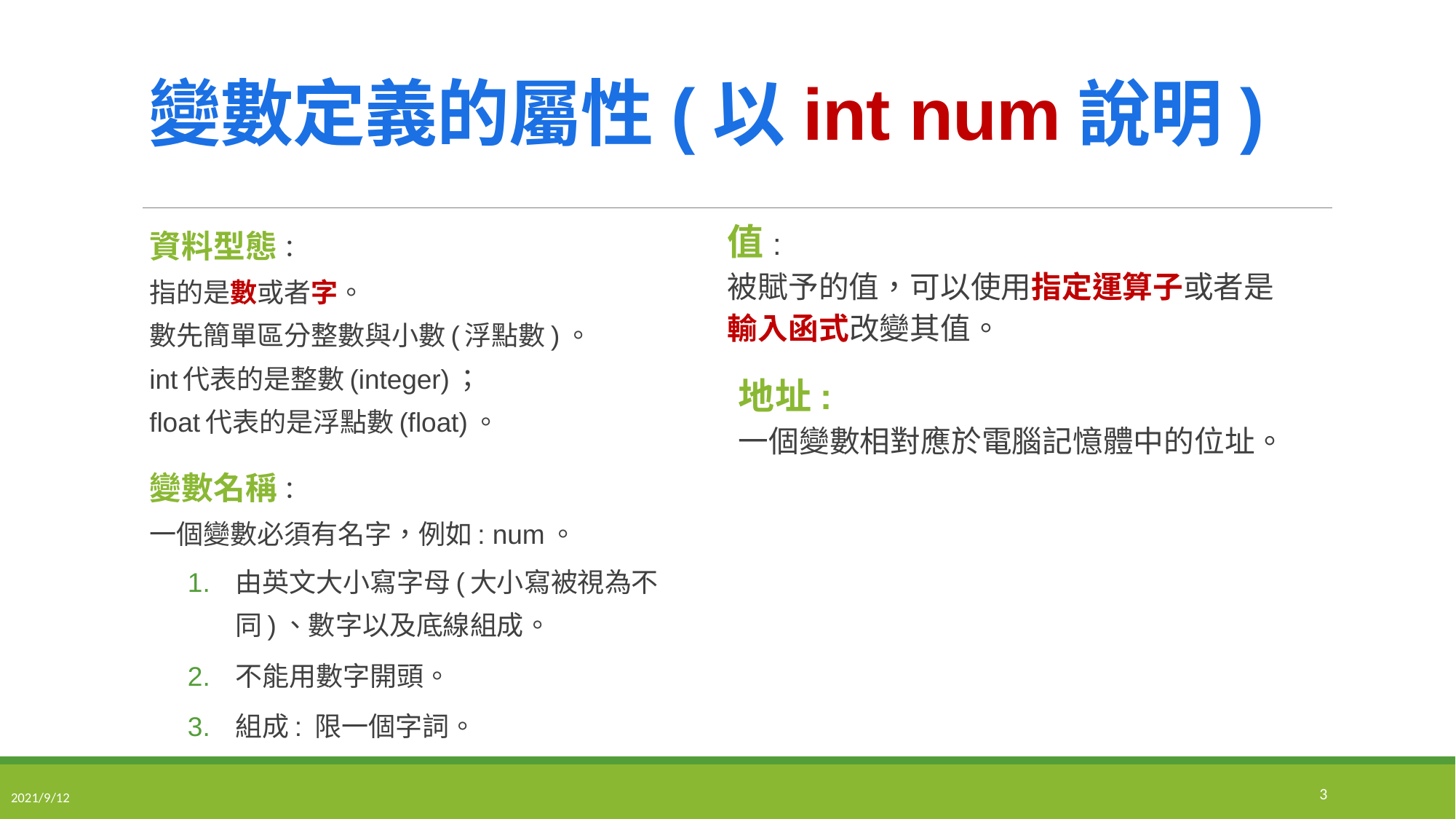

# 變數定義的屬性(以int num說明)
資料型態：
指的是數或者字。
數先簡單區分整數與小數(浮點數)。
int代表的是整數(integer)；
float代表的是浮點數(float)。
變數名稱：
一個變數必須有名字，例如: num。
由英文大小寫字母(大小寫被視為不同)、數字以及底線組成。
不能用數字開頭。
組成: 限一個字詞。
值:
被賦予的值，可以使用指定運算子或者是
輸入函式改變其值。
地址:
一個變數相對應於電腦記憶體中的位址。
3
2021/9/12